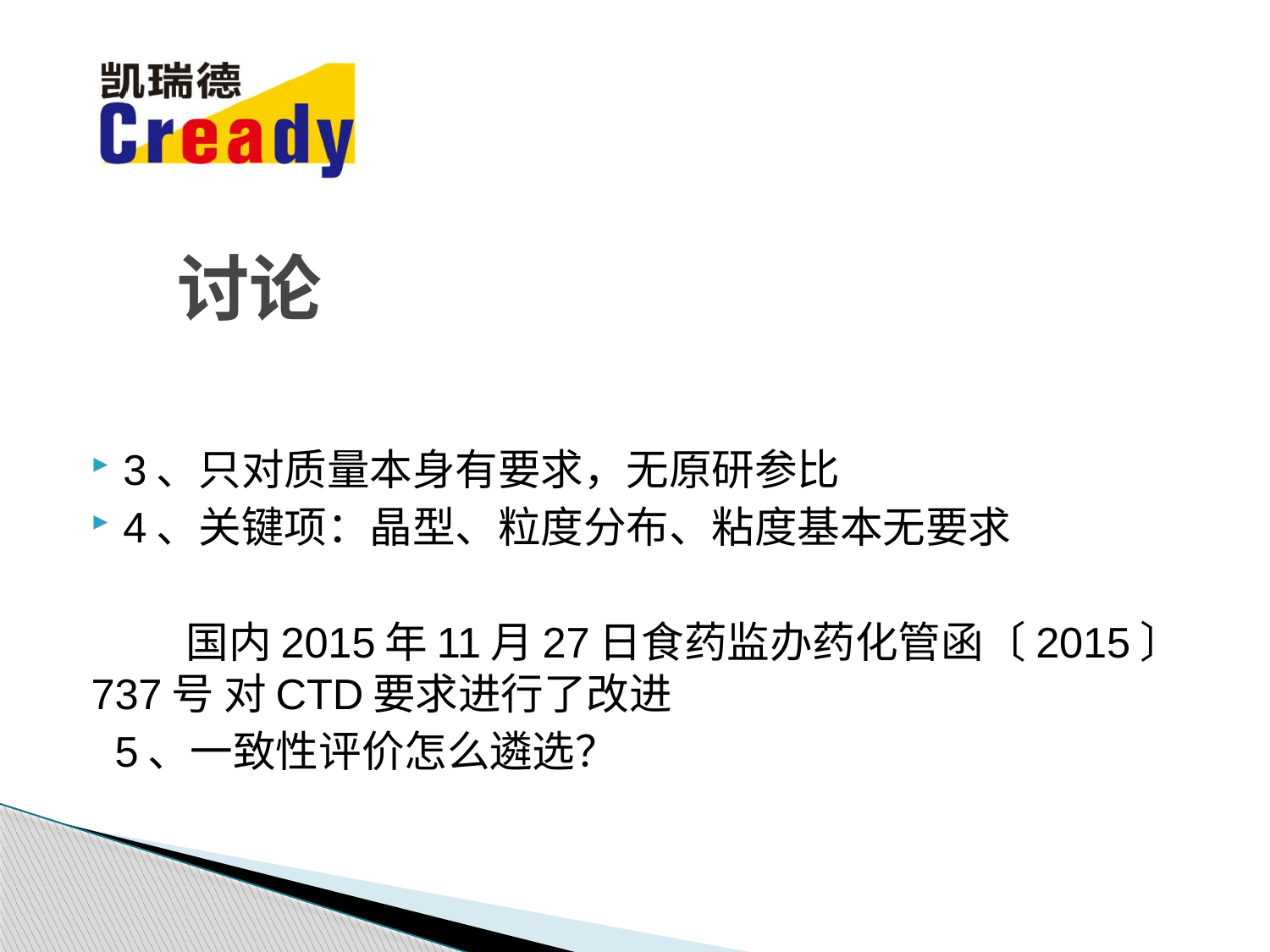

# 讨论
3、只对质量本身有要求，无原研参比
4、关键项：晶型、粒度分布、粘度基本无要求

         国内2015年11月27日食药监办药化管函〔2015〕737号 对CTD要求进行了改进
  5、一致性评价怎么遴选？